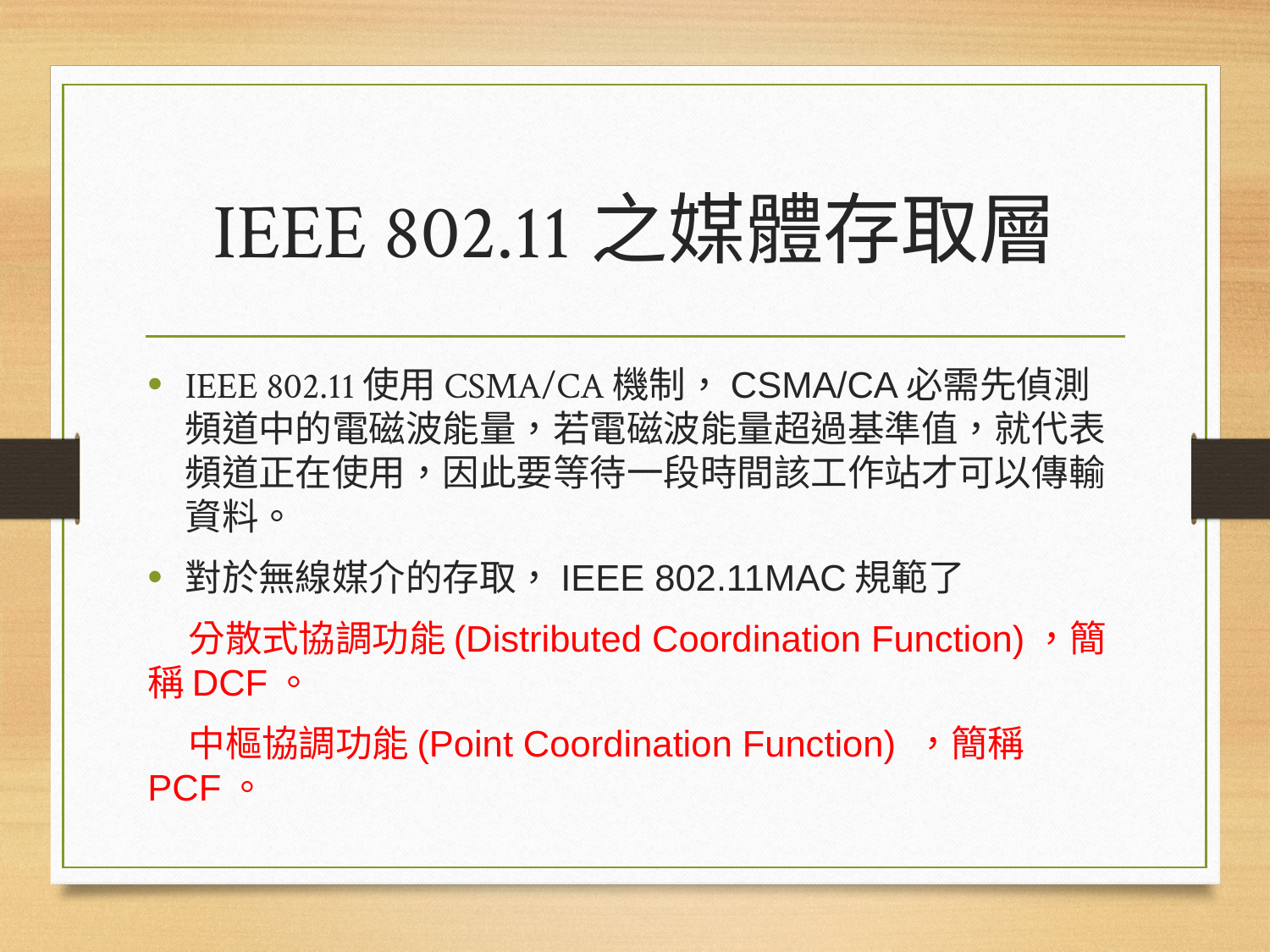

# IEEE 802.11之媒體存取層
IEEE 802.11使用CSMA/CA機制，CSMA/CA必需先偵測頻道中的電磁波能量，若電磁波能量超過基準值，就代表頻道正在使用，因此要等待一段時間該工作站才可以傳輸資料。
對於無線媒介的存取，IEEE 802.11MAC規範了
    分散式協調功能(Distributed Coordination Function)，簡稱DCF。
    中樞協調功能(Point Coordination Function) ，簡稱PCF。